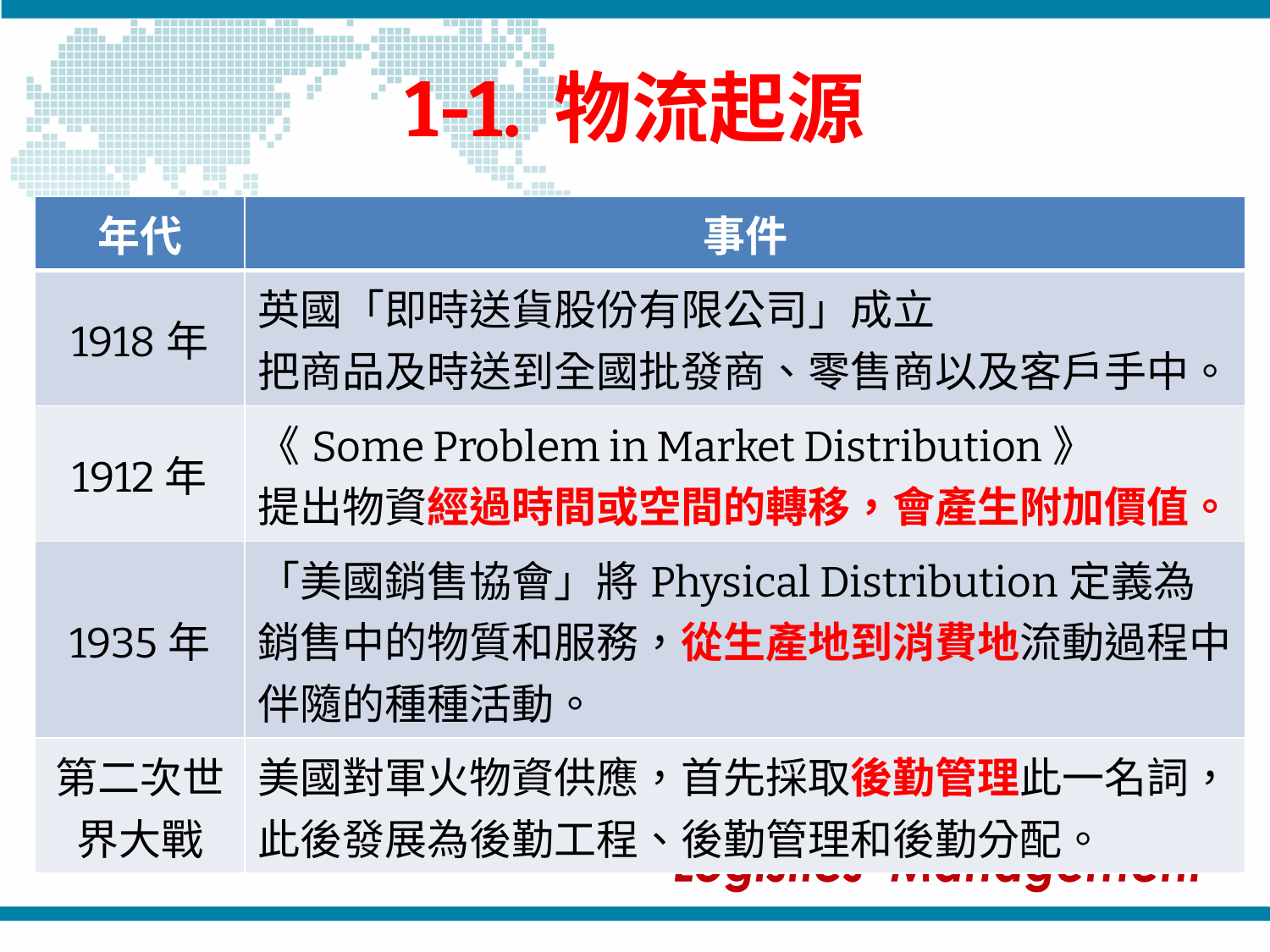

# 1-1. 物流起源
| 年代 | 事件 |
| --- | --- |
| 1918年 | 英國「即時送貨股份有限公司」成立 把商品及時送到全國批發商、零售商以及客戶手中。 |
| 1912年 | 《Some Problem in Market Distribution》 提出物資經過時間或空間的轉移，會產生附加價值。 |
| 1935年 | 「美國銷售協會」將Physical Distribution定義為 銷售中的物質和服務，從生產地到消費地流動過程中伴隨的種種活動。 |
| 第二次世界大戰 | 美國對軍火物資供應，首先採取後勤管理此一名詞， 此後發展為後勤工程、後勤管理和後勤分配。 |